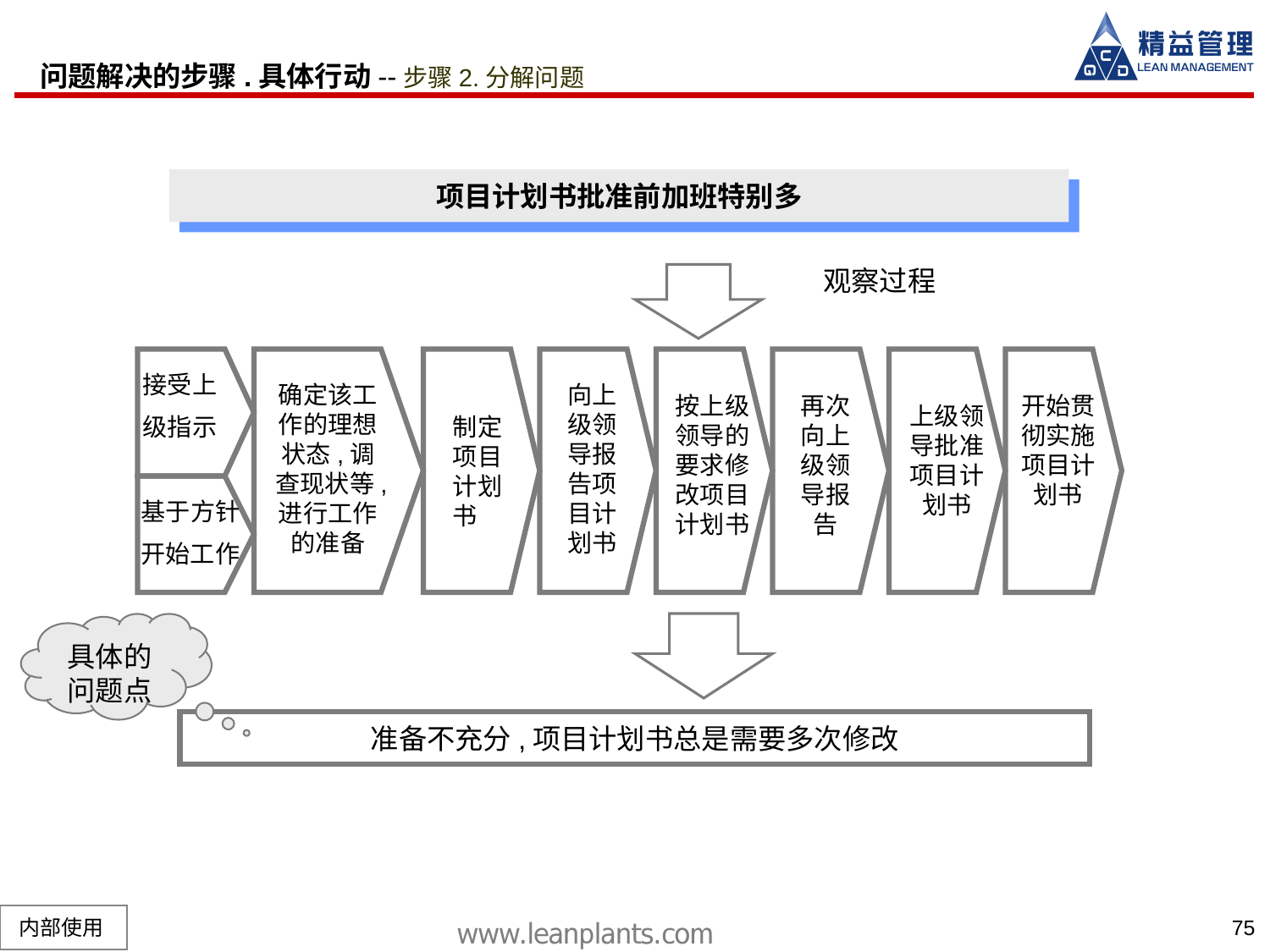

问题解决的步骤.具体行动--步骤2.分解问题
项目计划书批准前加班特别多
观察过程

接受上
级指示

确定该工作的理想状态,调查现状等,进行工作的准备

向上级领导报告项目计划书

按上级领导的要求修改项目计划书
再次向上级领导报告

开始贯彻实施项目计划书

上级领导批准项目计划书

制定项目计划书

基于方针
开始工作
具体的问题点

准备不充分,项目计划书总是需要多次修改
内部使用